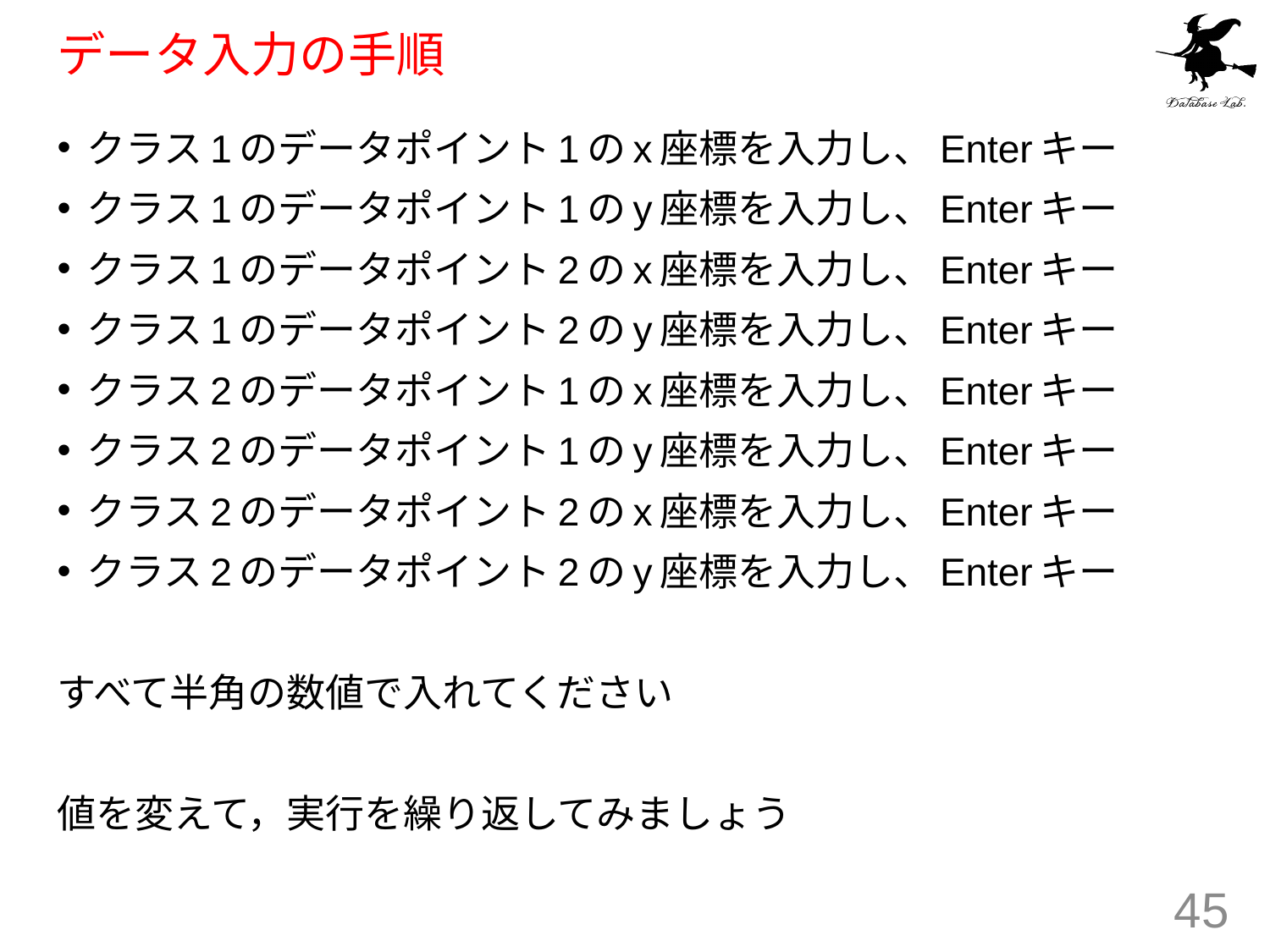

# データ入力の手順
クラス1のデータポイント1のx座標を入力し、Enterキー
クラス1のデータポイント1のy座標を入力し、Enterキー
クラス1のデータポイント2のx座標を入力し、Enterキー
クラス1のデータポイント2のy座標を入力し、Enterキー
クラス2のデータポイント1のx座標を入力し、Enterキー
クラス2のデータポイント1のy座標を入力し、Enterキー
クラス2のデータポイント2のx座標を入力し、Enterキー
クラス2のデータポイント2のy座標を入力し、Enterキー

すべて半角の数値で入れてください

値を変えて，実行を繰り返してみましょう

45